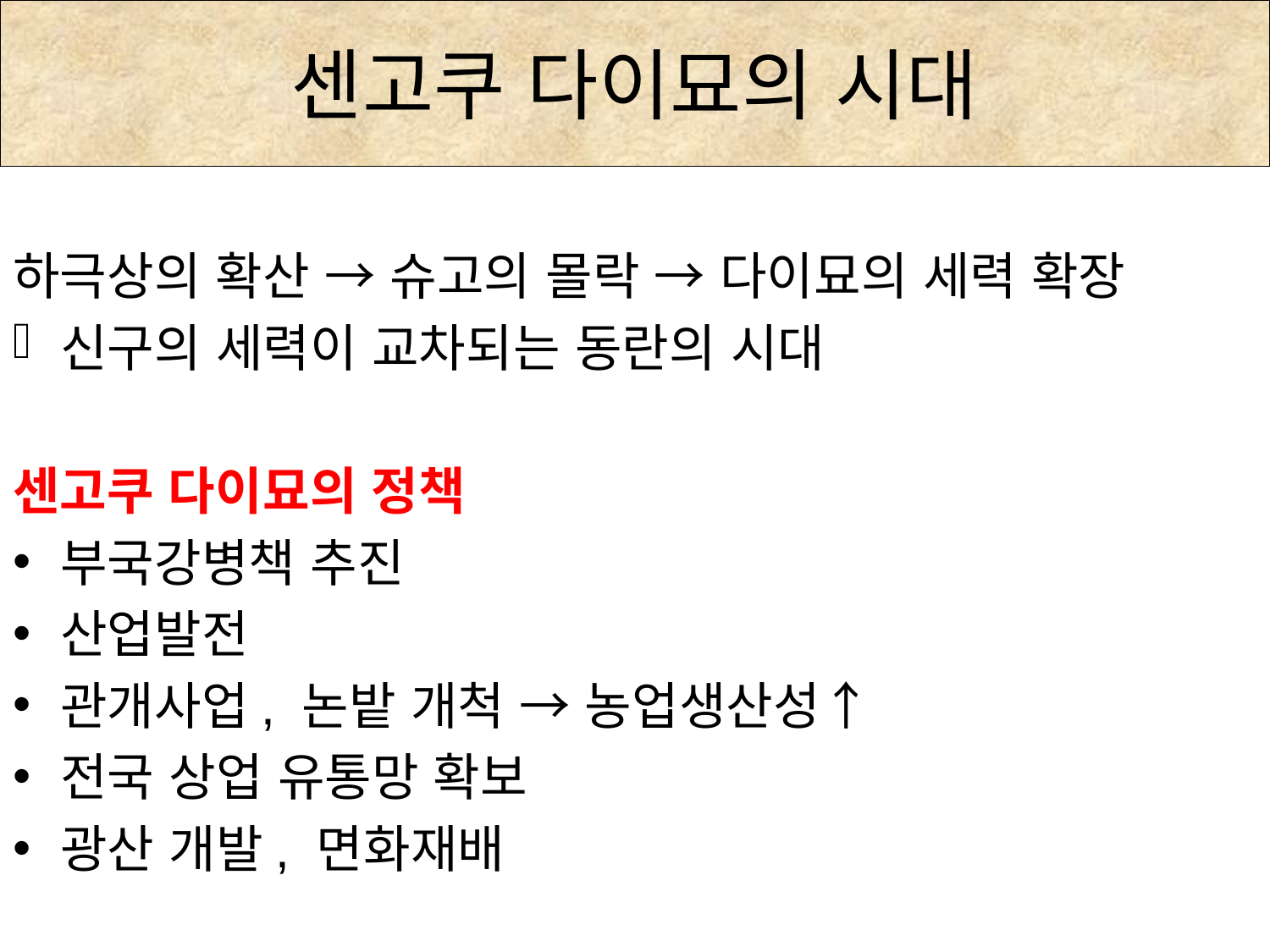

센고쿠 다이묘의 시대

하극상의 확산 → 슈고의 몰락 → 다이묘의 세력 확장
신구의 세력이 교차되는 동란의 시대

센고쿠 다이묘의 정책
부국강병책 추진
산업발전
관개사업, 논밭 개척 → 농업생산성↑
전국 상업 유통망 확보
광산 개발, 면화재배